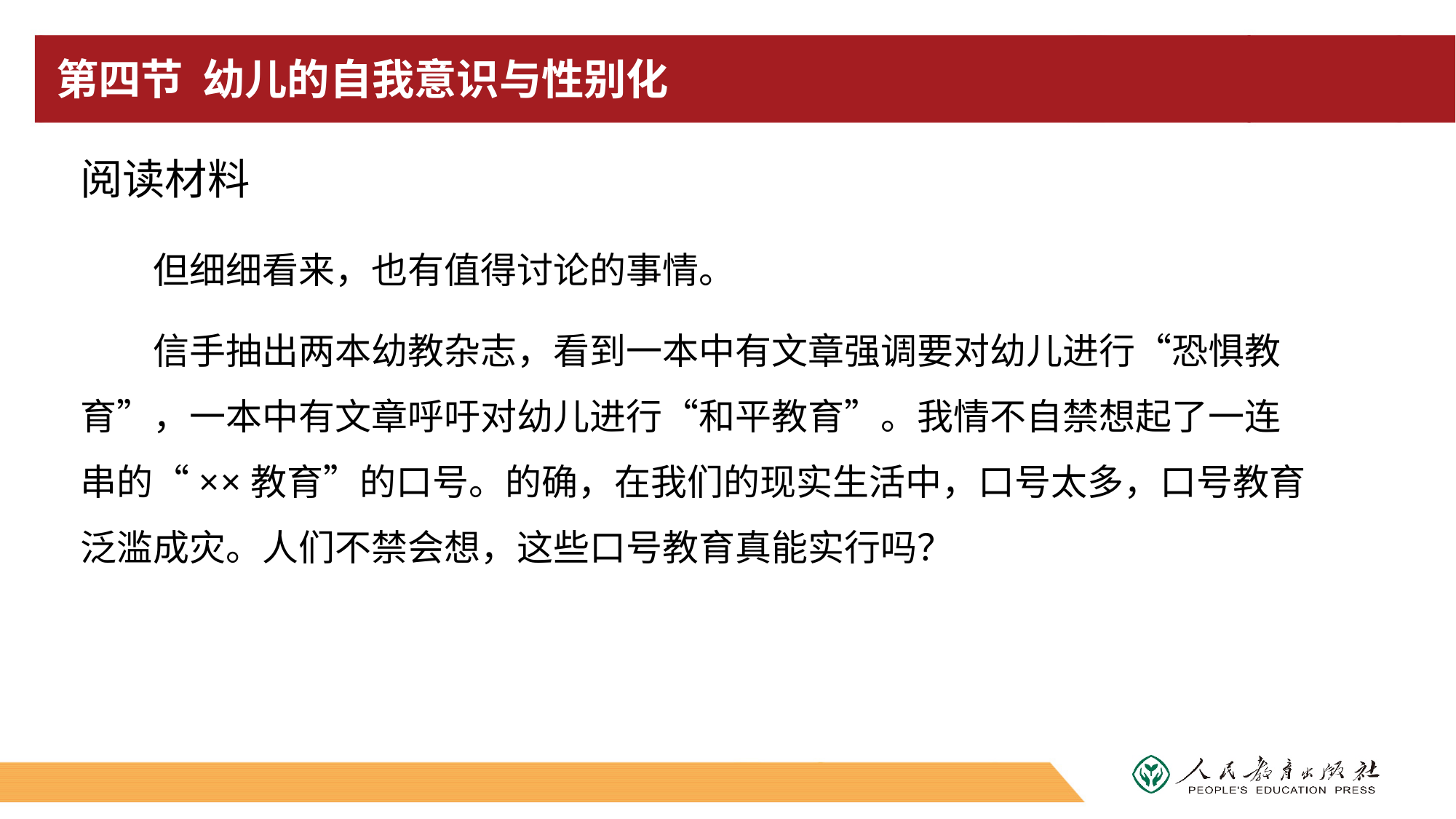

# 第四节  幼儿的自我意识与性别化
阅读材料
但细细看来，也有值得讨论的事情。
信手抽出两本幼教杂志，看到一本中有文章强调要对幼儿进行“恐惧教育”，一本中有文章呼吁对幼儿进行“和平教育”。我情不自禁想起了一连串的“××教育”的口号。的确，在我们的现实生活中，口号太多，口号教育泛滥成灾。人们不禁会想，这些口号教育真能实行吗？